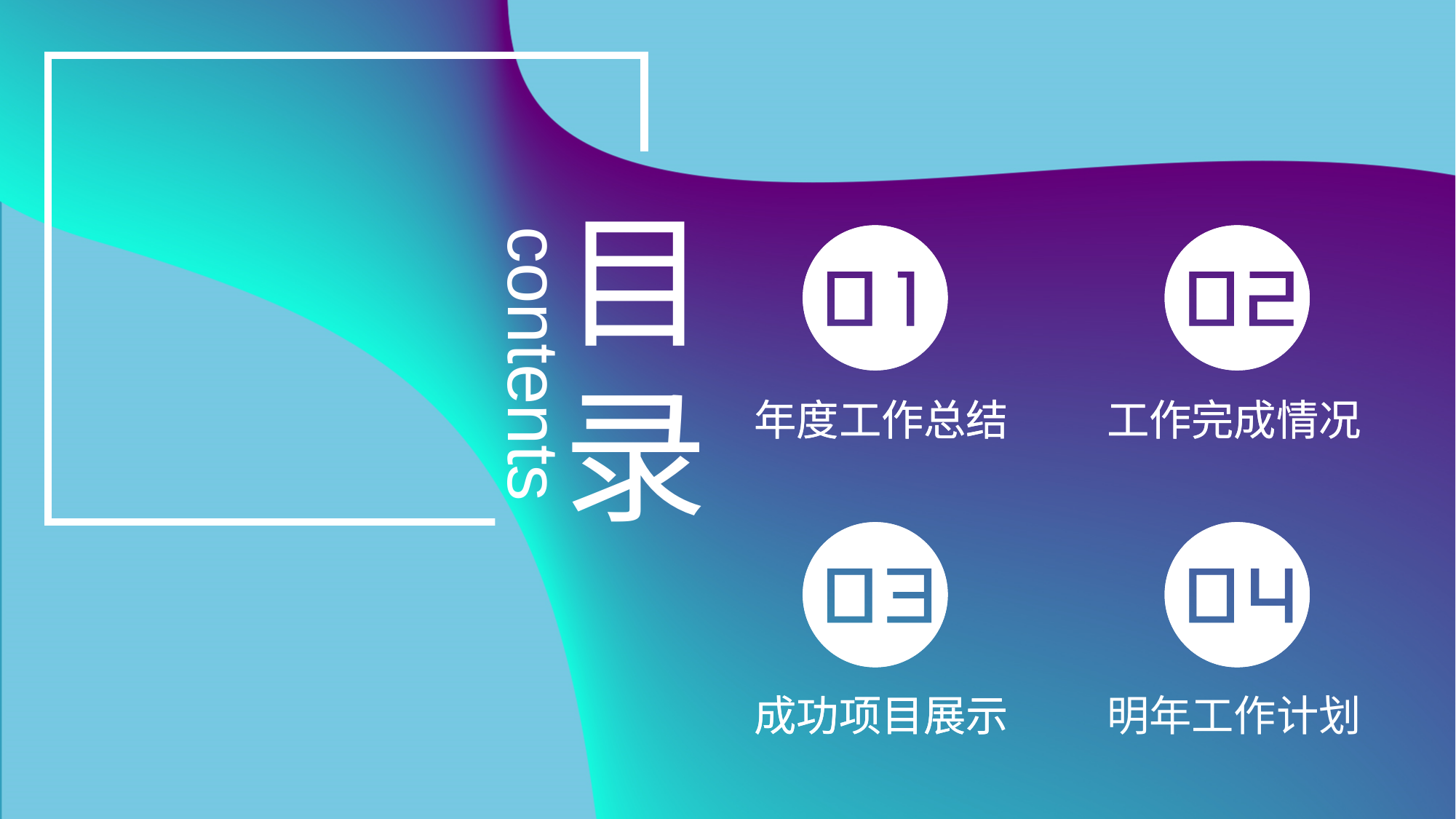

目录

contents
年度工作总结
工作完成情况
年度工作总结
工作完成情况

成功项目展示
明年工作计划
成功项目展示